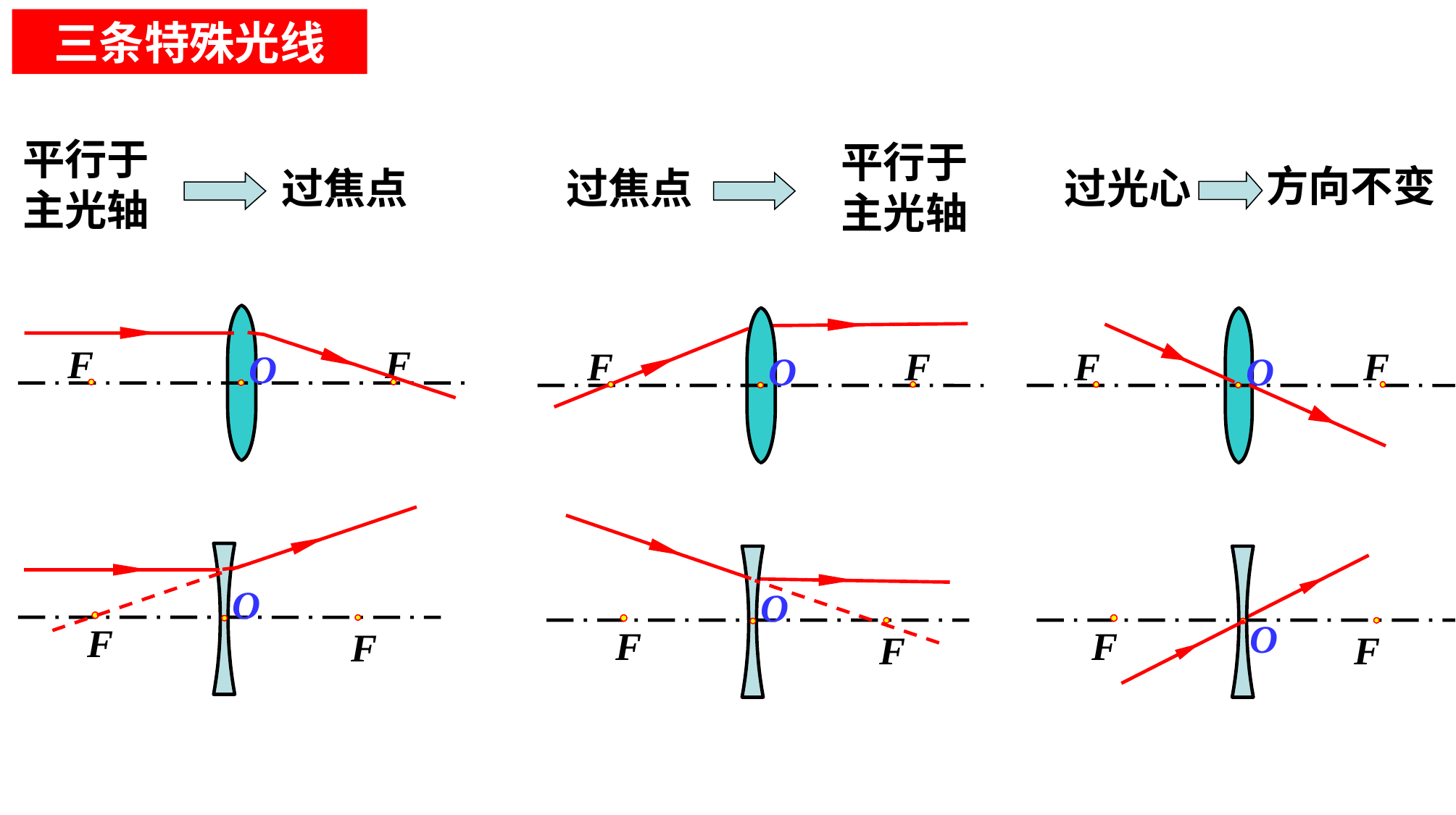

三条特殊光线
平行于
主光轴
平行于
主光轴
方向不变
过焦点
过焦点
过光心

F
F
O

F
O

F

F
O

F

O

F

F

O

F

F

O

F

F